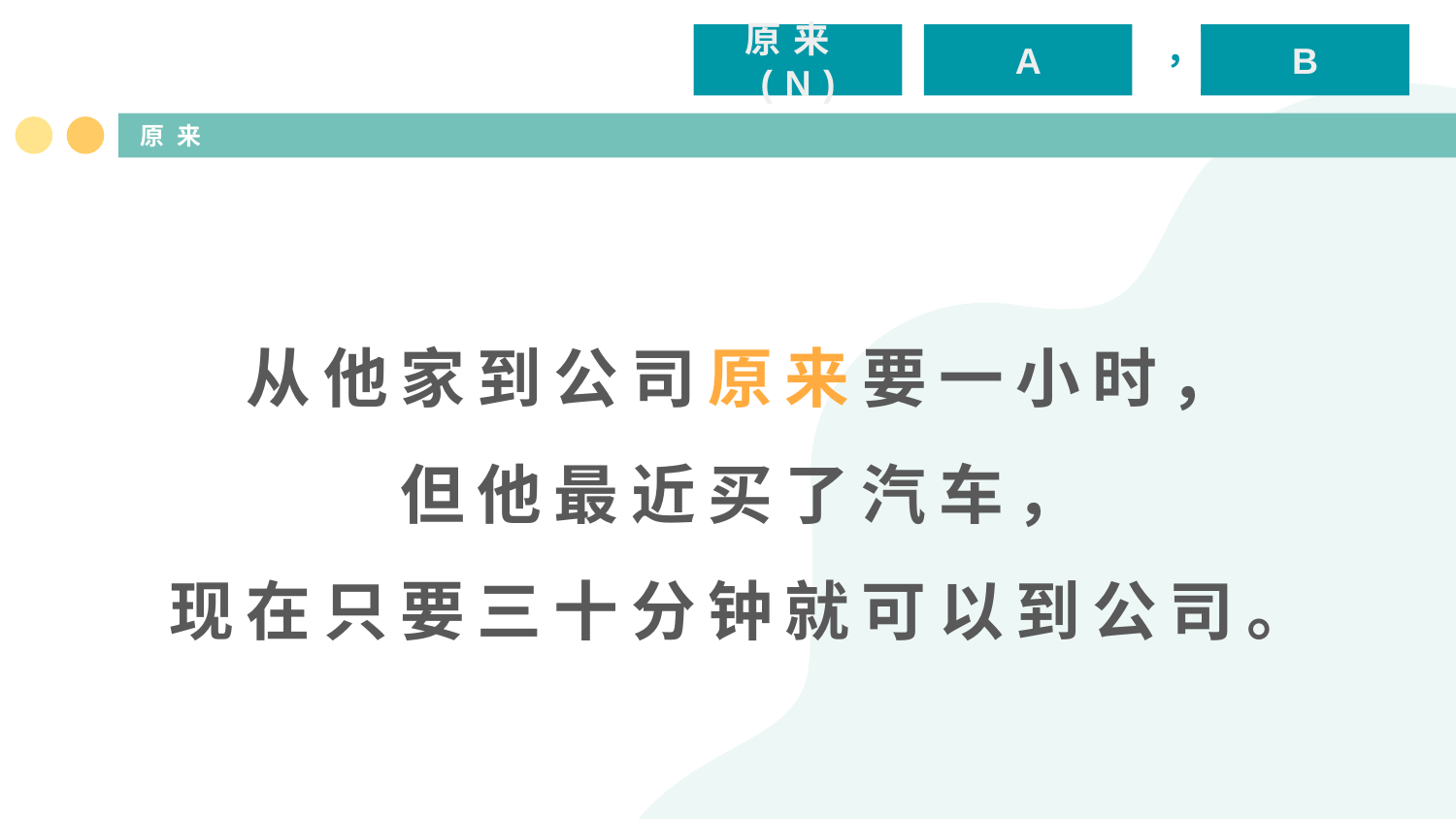

原来(N)
A
B
，
# 原来
从他家到公司原来要一小时，
但他最近买了汽车，
现在只要三十分钟就可以到公司。